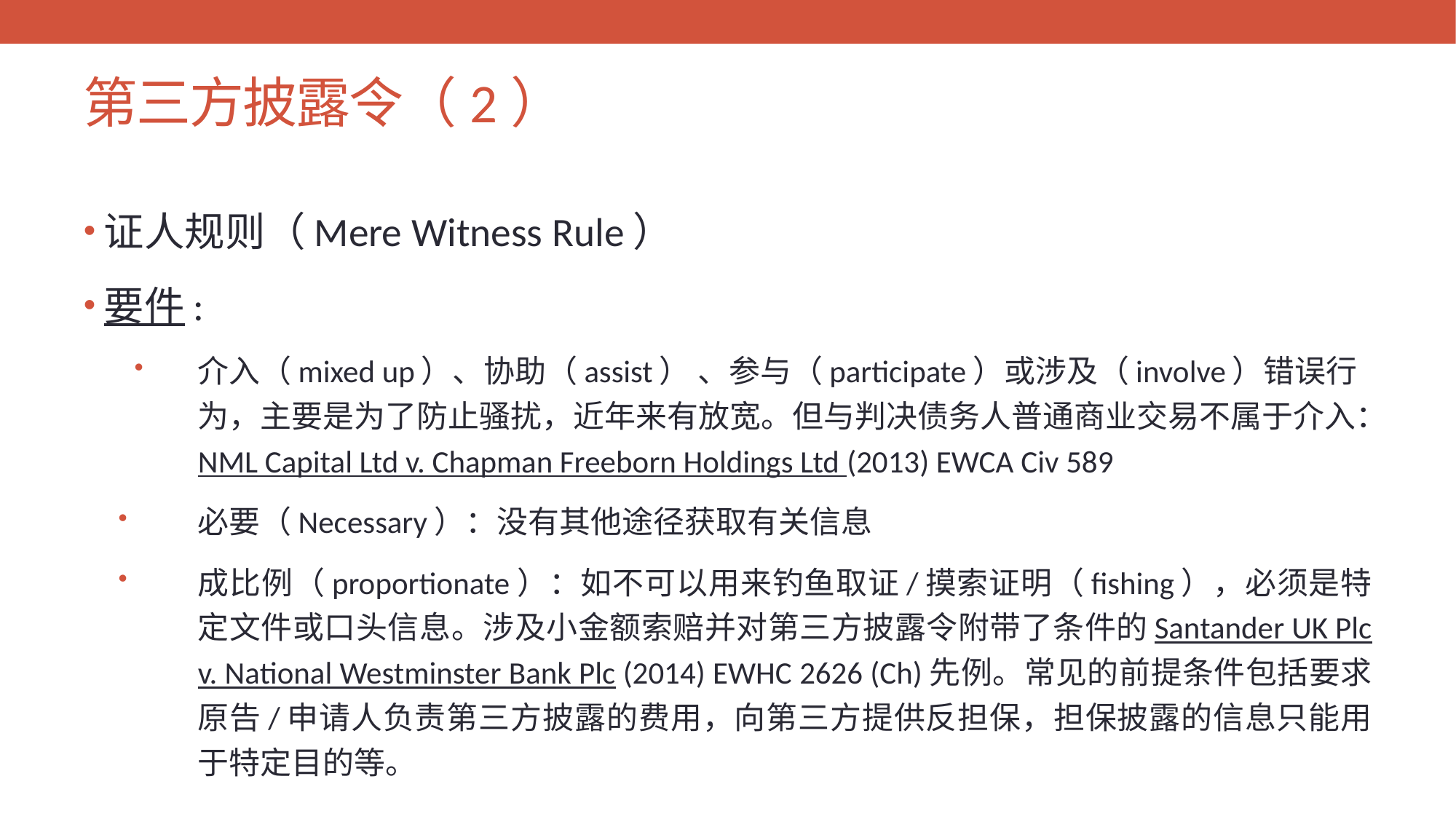

# 第三方披露令（2）
证人规则（Mere Witness Rule）
要件:
介入（mixed up）、协助（assist） 、参与（participate）或涉及（involve）错误行为，主要是为了防止骚扰，近年来有放宽。但与判决债务人普通商业交易不属于介入：NML Capital Ltd v. Chapman Freeborn Holdings Ltd (2013) EWCA Civ 589
必要（Necessary）：没有其他途径获取有关信息
成比例（proportionate）：如不可以用来钓鱼取证/摸索证明（fishing），必须是特定文件或口头信息。涉及小金额索赔并对第三方披露令附带了条件的Santander UK Plc v. National Westminster Bank Plc (2014) EWHC 2626 (Ch)先例。常见的前提条件包括要求原告/申请人负责第三方披露的费用，向第三方提供反担保，担保披露的信息只能用于特定目的等。